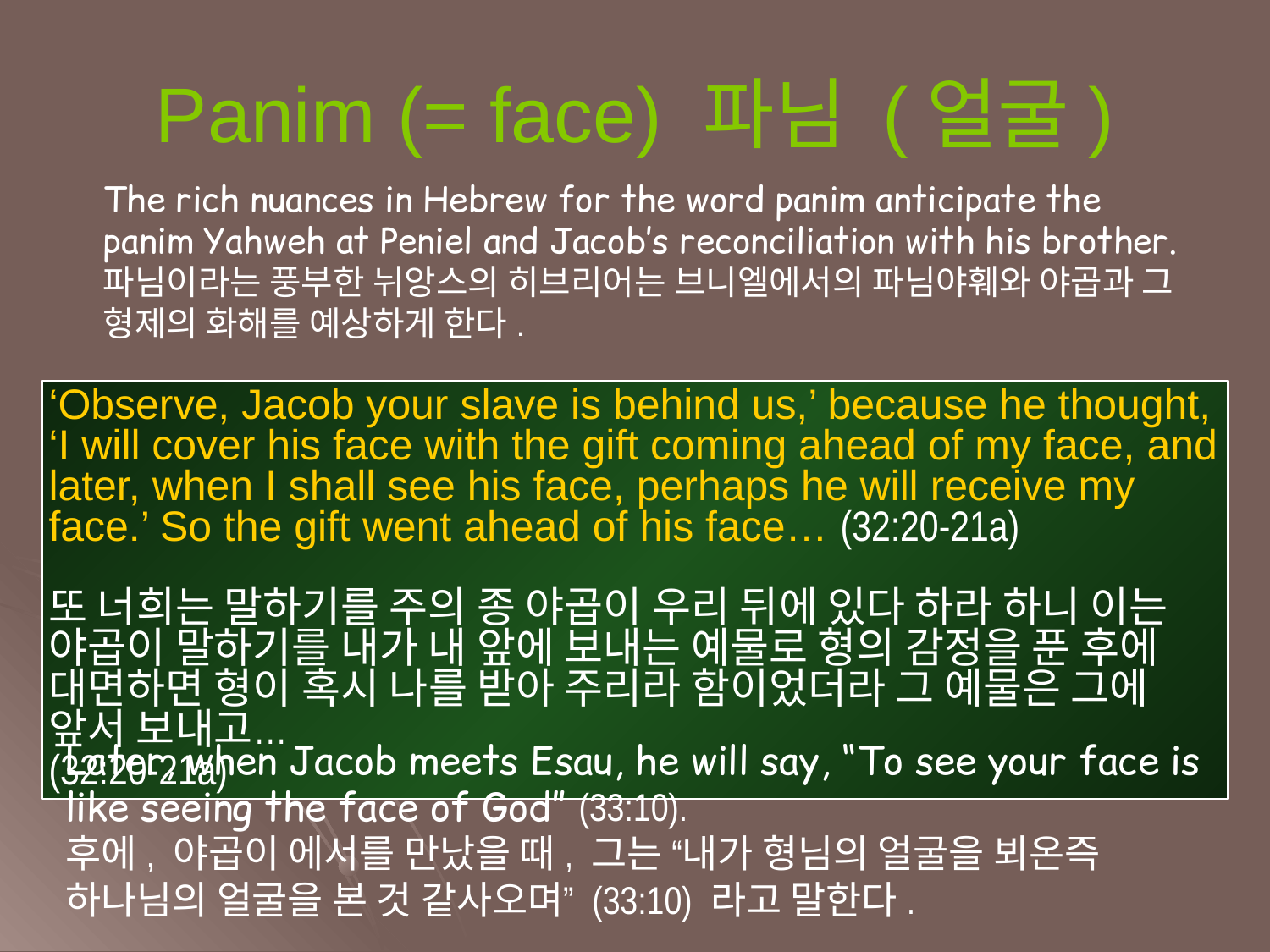

Panim (= face) 파님 (얼굴)
	The rich nuances in Hebrew for the word panim anticipate the panim Yahweh at Peniel and Jacob’s reconciliation with his brother.
파님이라는 풍부한 뉘앙스의 히브리어는 브니엘에서의 파님야훼와 야곱과 그 형제의 화해를 예상하게 한다.
‘Observe, Jacob your slave is behind us,’ because he thought, ‘I will cover his face with the gift coming ahead of my face, and later, when I shall see his face, perhaps he will receive my face.’ So the gift went ahead of his face… (32:20-21a)
또 너희는 말하기를 주의 종 야곱이 우리 뒤에 있다 하라 하니 이는 야곱이 말하기를 내가 내 앞에 보내는 예물로 형의 감정을 푼 후에 대면하면 형이 혹시 나를 받아 주리라 함이었더라 그 예물은 그에 앞서 보내고…
(32:20-21a)
Later, when Jacob meets Esau, he will say, “To see your face is like seeing the face of God” (33:10).
후에, 야곱이 에서를 만났을 때, 그는 “내가 형님의 얼굴을 뵈온즉 하나님의 얼굴을 본 것 같사오며” (33:10) 라고 말한다.